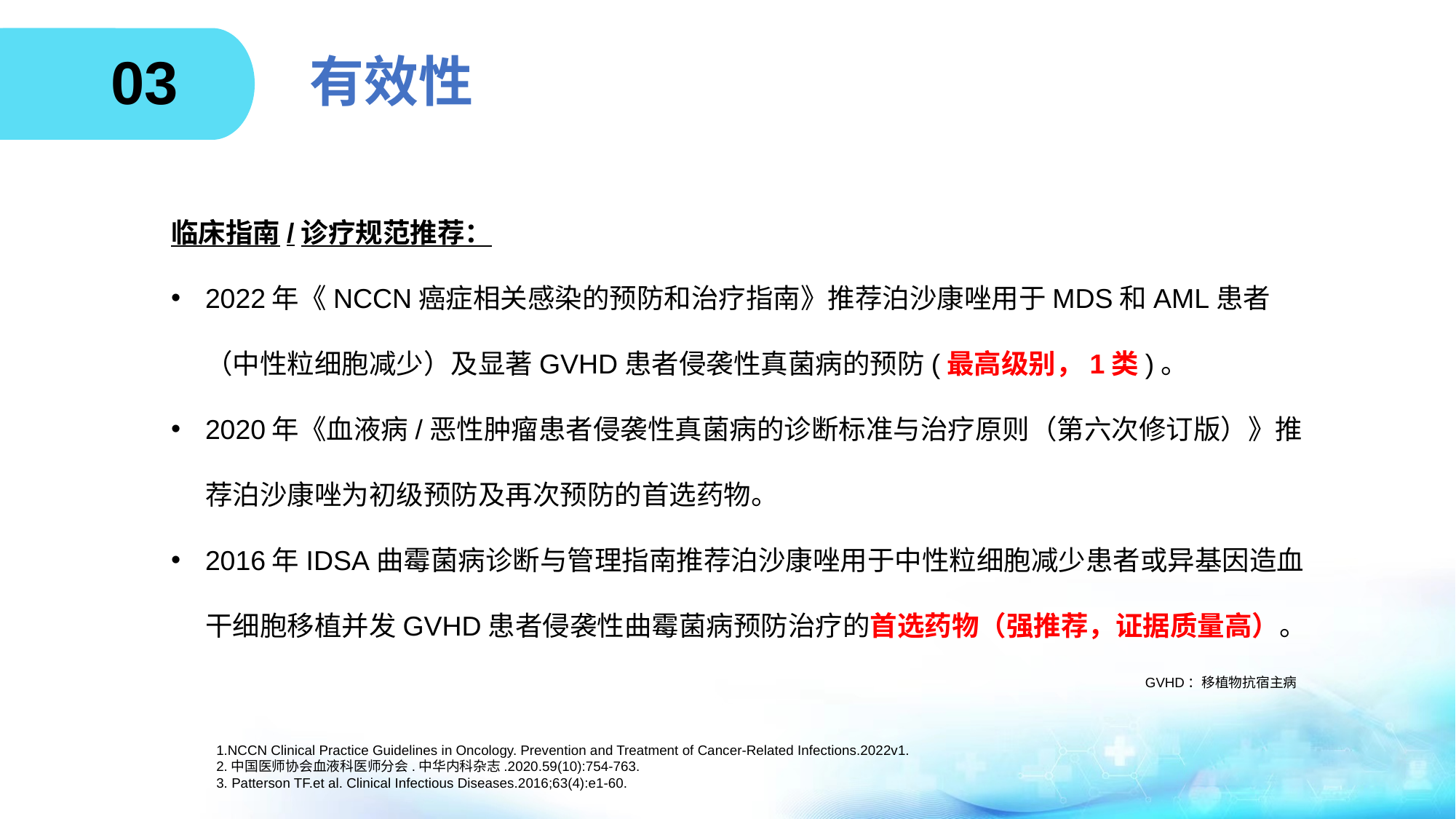

03
# 有效性
临床指南/诊疗规范推荐：
2022年《NCCN癌症相关感染的预防和治疗指南》推荐泊沙康唑用于MDS和AML患者（中性粒细胞减少）及显著GVHD患者侵袭性真菌病的预防(最高级别，1类)。
2020年《血液病/恶性肿瘤患者侵袭性真菌病的诊断标准与治疗原则（第六次修订版）》推荐泊沙康唑为初级预防及再次预防的首选药物。
2016年IDSA曲霉菌病诊断与管理指南推荐泊沙康唑用于中性粒细胞减少患者或异基因造血干细胞移植并发GVHD患者侵袭性曲霉菌病预防治疗的首选药物（强推荐，证据质量高）。
GVHD：移植物抗宿主病
1.NCCN Clinical Practice Guidelines in Oncology. Prevention and Treatment of Cancer-Related Infections.2022v1.
2.中国医师协会血液科医师分会.中华内科杂志.2020.59(10):754-763.
3. Patterson TF.et al. Clinical Infectious Diseases.2016;63(4):e1-60.